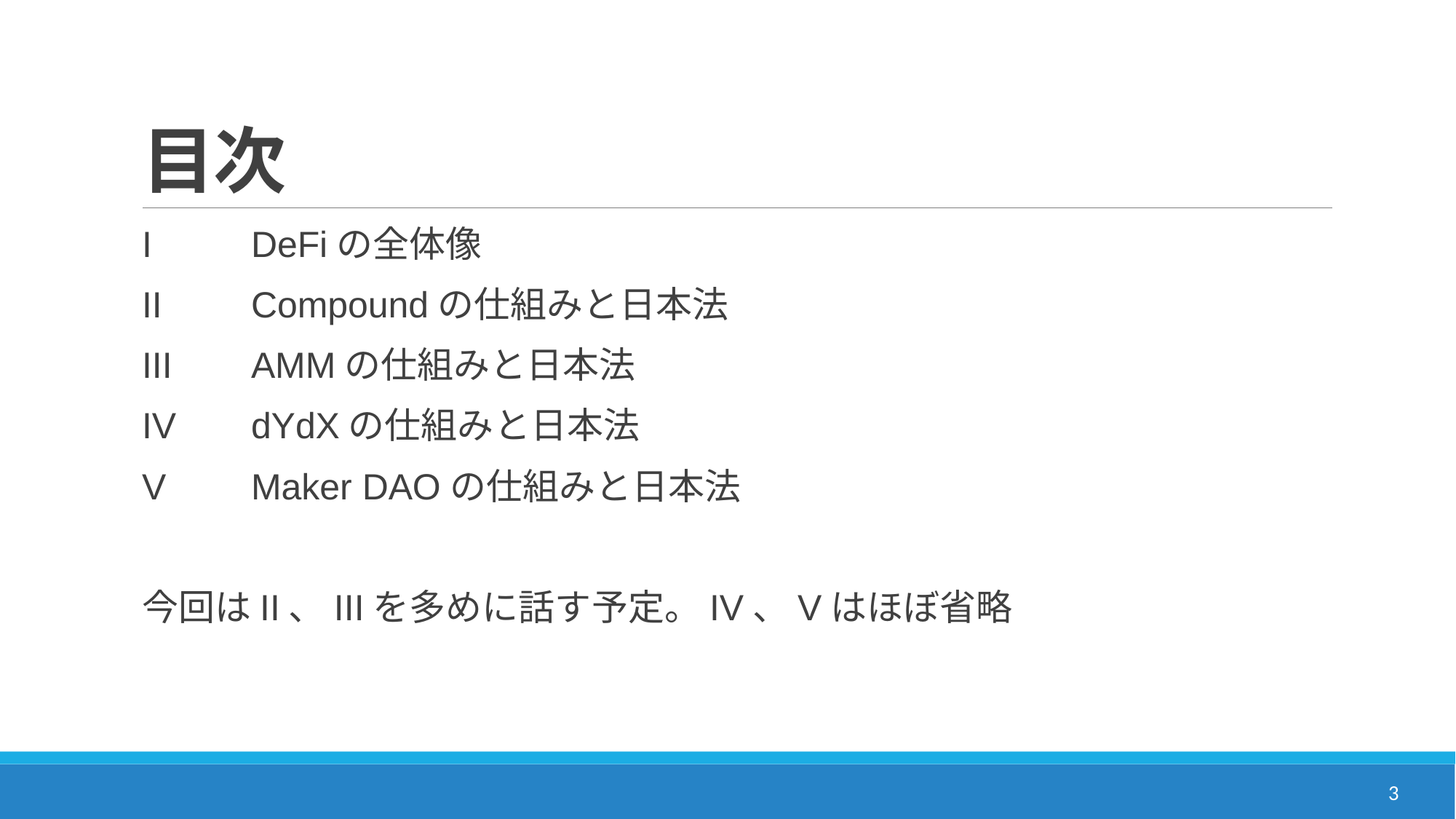

# 目次
I	DeFiの全体像
II	Compoundの仕組みと日本法
III	AMMの仕組みと日本法
IV	dYdXの仕組みと日本法
V	Maker DAOの仕組みと日本法

今回はII、IIIを多めに話す予定。IV、Vはほぼ省略
3